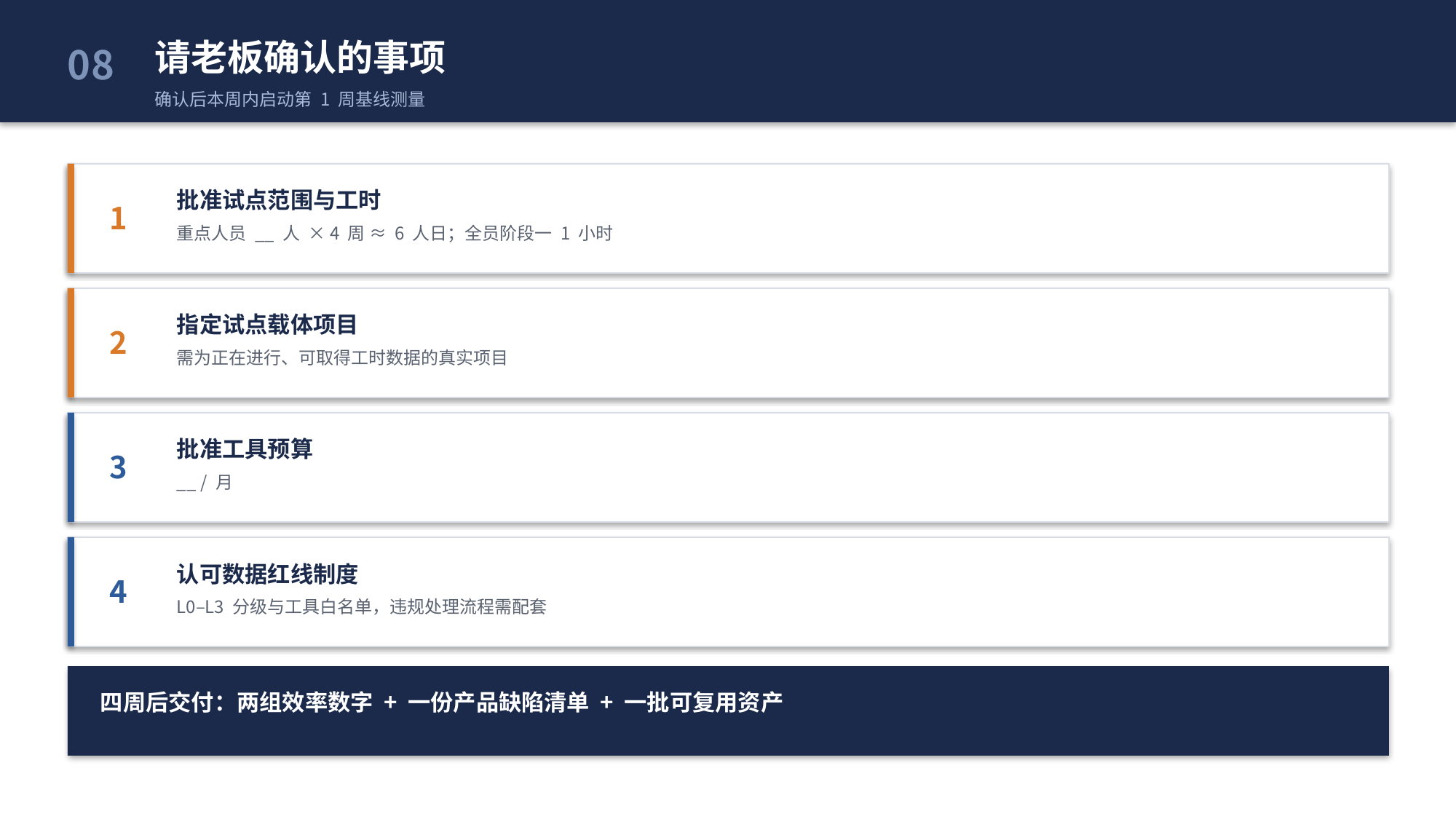

请老板确认的事项
确认后本周内启动第 1 周基线测量
08

批准试点范围与工时
重点人员 __ 人 × 4 周 ≈ 6 人日；全员阶段一 1 小时
1

指定试点载体项目
需为正在进行、可取得工时数据的真实项目
2

批准工具预算
__ / 月
3

认可数据红线制度
L0–L3 分级与工具白名单，违规处理流程需配套
4

四周后交付：两组效率数字 + 一份产品缺陷清单 + 一批可复用资产